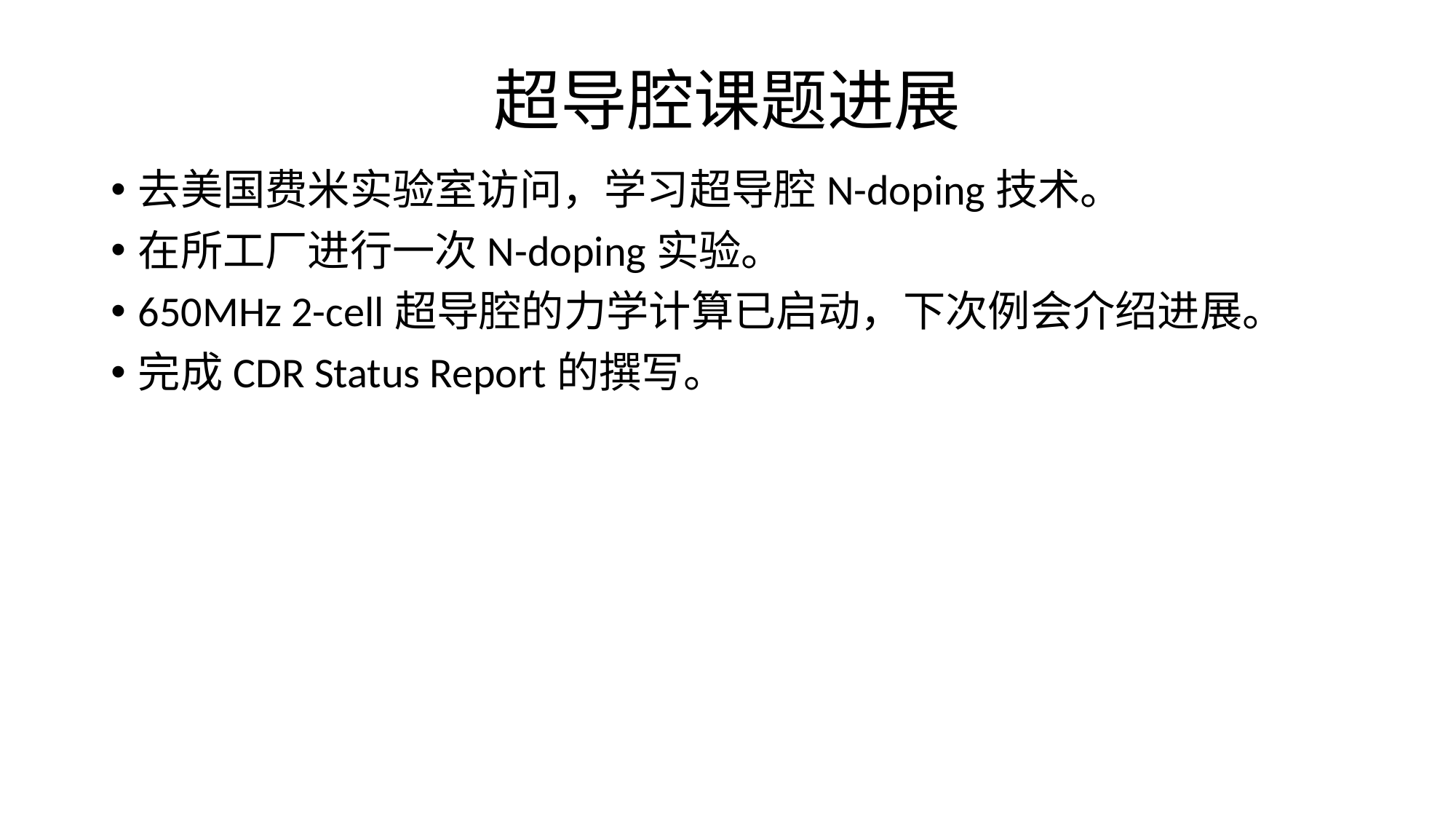

# 超导腔课题进展
去美国费米实验室访问，学习超导腔N-doping技术。
在所工厂进行一次N-doping实验。
650MHz 2-cell超导腔的力学计算已启动，下次例会介绍进展。
完成CDR Status Report的撰写。